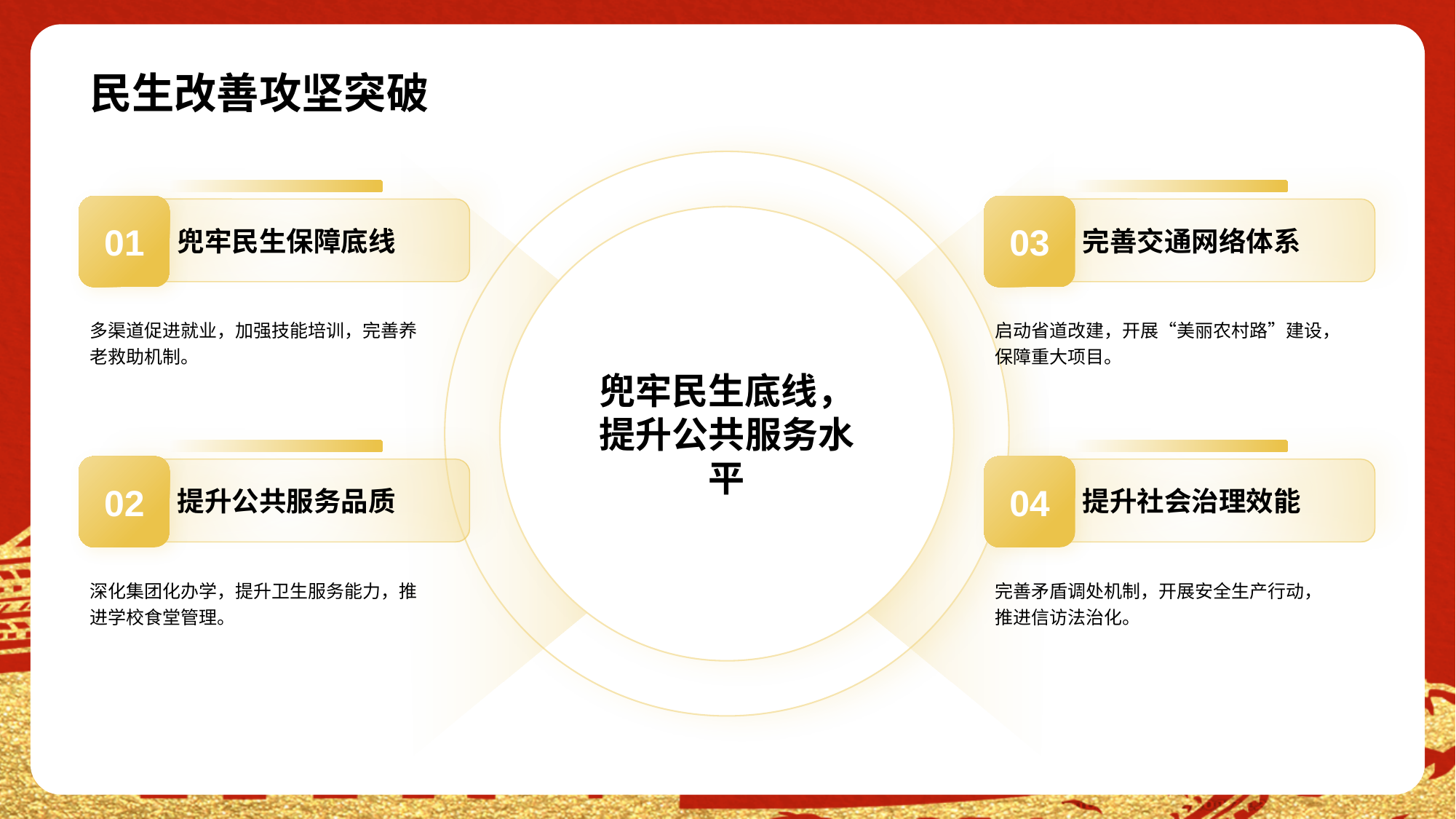

# 民生改善攻坚突破

01
兜牢民生保障底线
多渠道促进就业，加强技能培训，完善养老救助机制。

03
完善交通网络体系
启动省道改建，开展“美丽农村路”建设，保障重大项目。

02
提升公共服务品质
深化集团化办学，提升卫生服务能力，推进学校食堂管理。

04
提升社会治理效能
完善矛盾调处机制，开展安全生产行动，推进信访法治化。

兜牢民生底线，提升公共服务水平